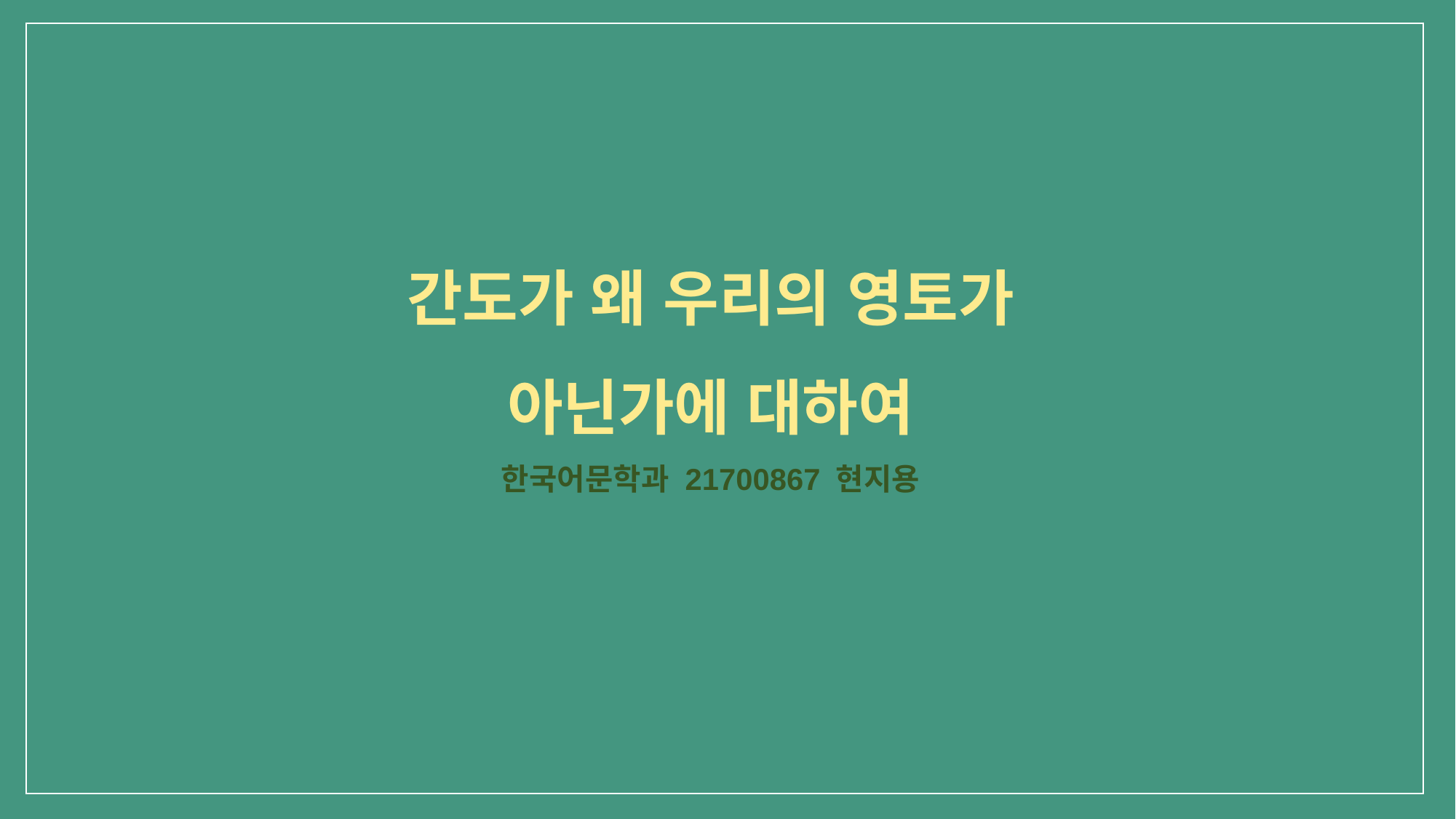

간도가 왜 우리의 영토가 아닌가에 대하여
한국어문학과 21700867 현지용